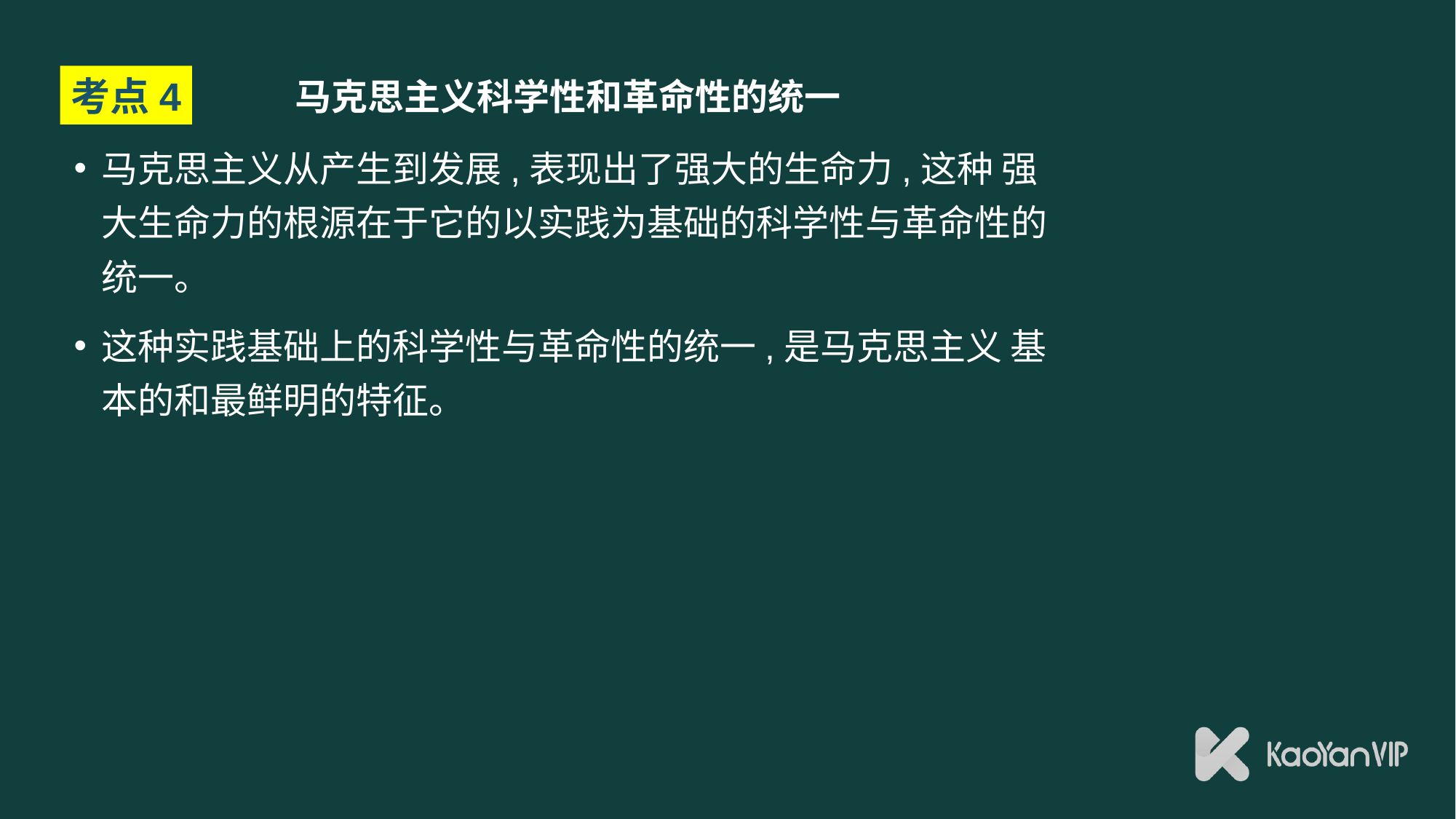

考点4
# 马克思主义科学性和革命性的统一
马克思主义从产生到发展,表现出了强大的生命力,这种 强大生命力的根源在于它的以实践为基础的科学性与革命性的统一。
这种实践基础上的科学性与革命性的统一,是马克思主义 基本的和最鲜明的特征。